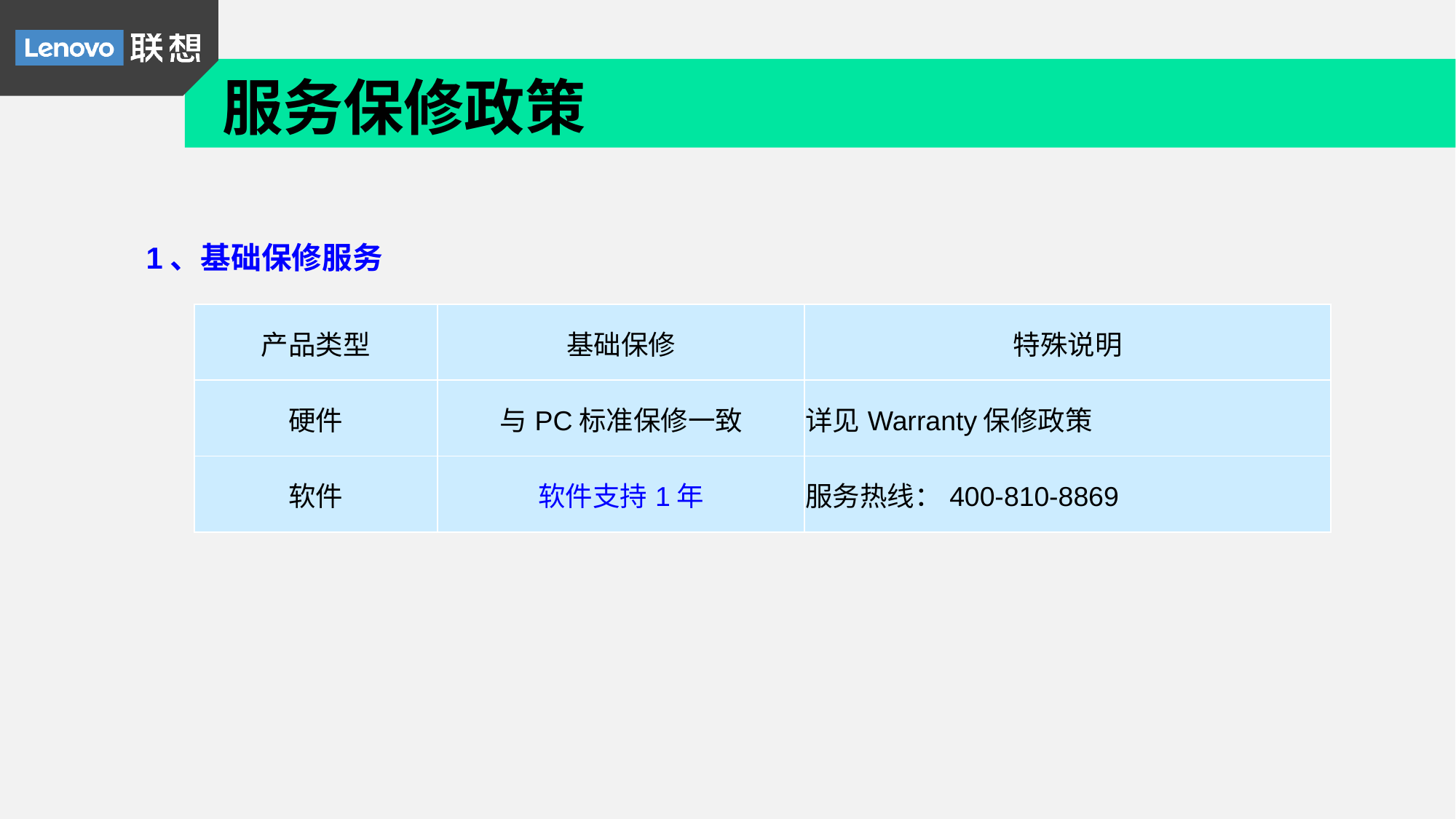

服务保修政策
1、基础保修服务
| 产品类型 | 基础保修 | 特殊说明 |
| --- | --- | --- |
| 硬件 | 与PC标准保修一致 | 详见Warranty保修政策 |
| 软件 | 软件支持1年 | 服务热线：400-810-8869 |